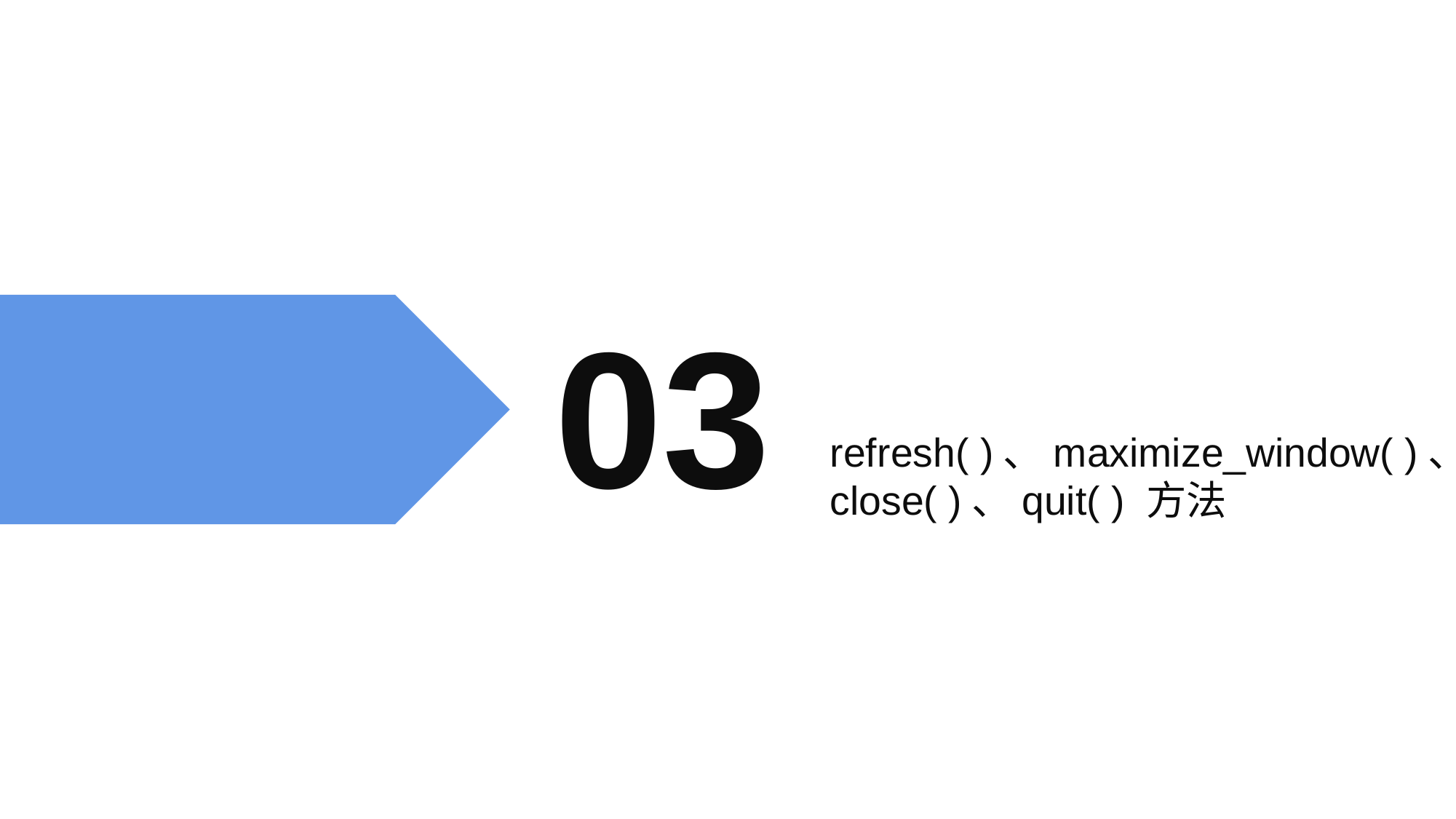

03

refresh( )、maximize_window( )、close( )、quit( ) 方法